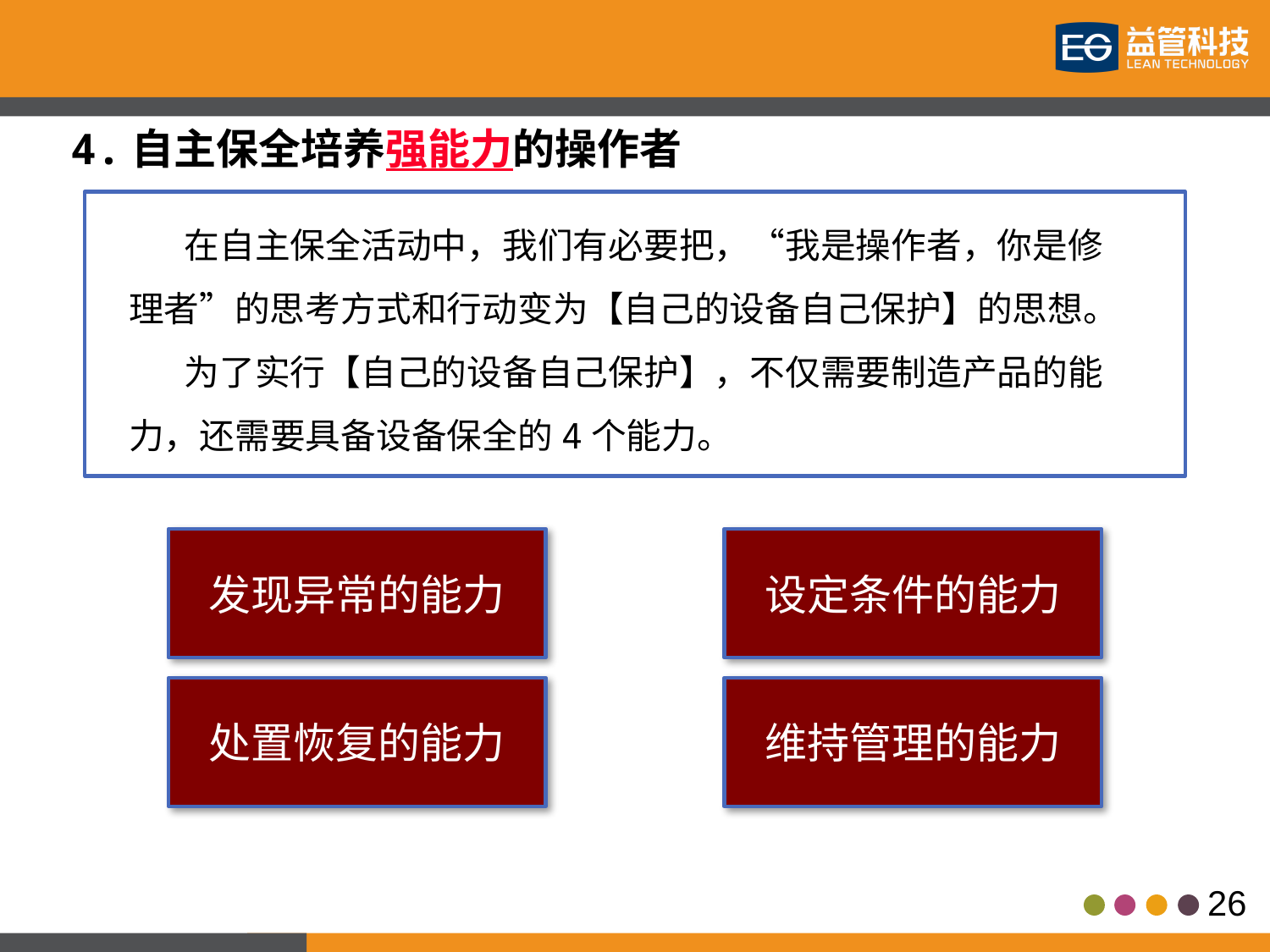

4.自主保全培养强能力的操作者

      在自主保全活动中，我们有必要把，“我是操作者，你是修理者”的思考方式和行动变为【自己的设备自己保护】的思想。
      为了实行【自己的设备自己保护】，不仅需要制造产品的能力，还需要具备设备保全的4个能力。
发现异常的能力
设定条件的能力
处置恢复的能力
维持管理的能力